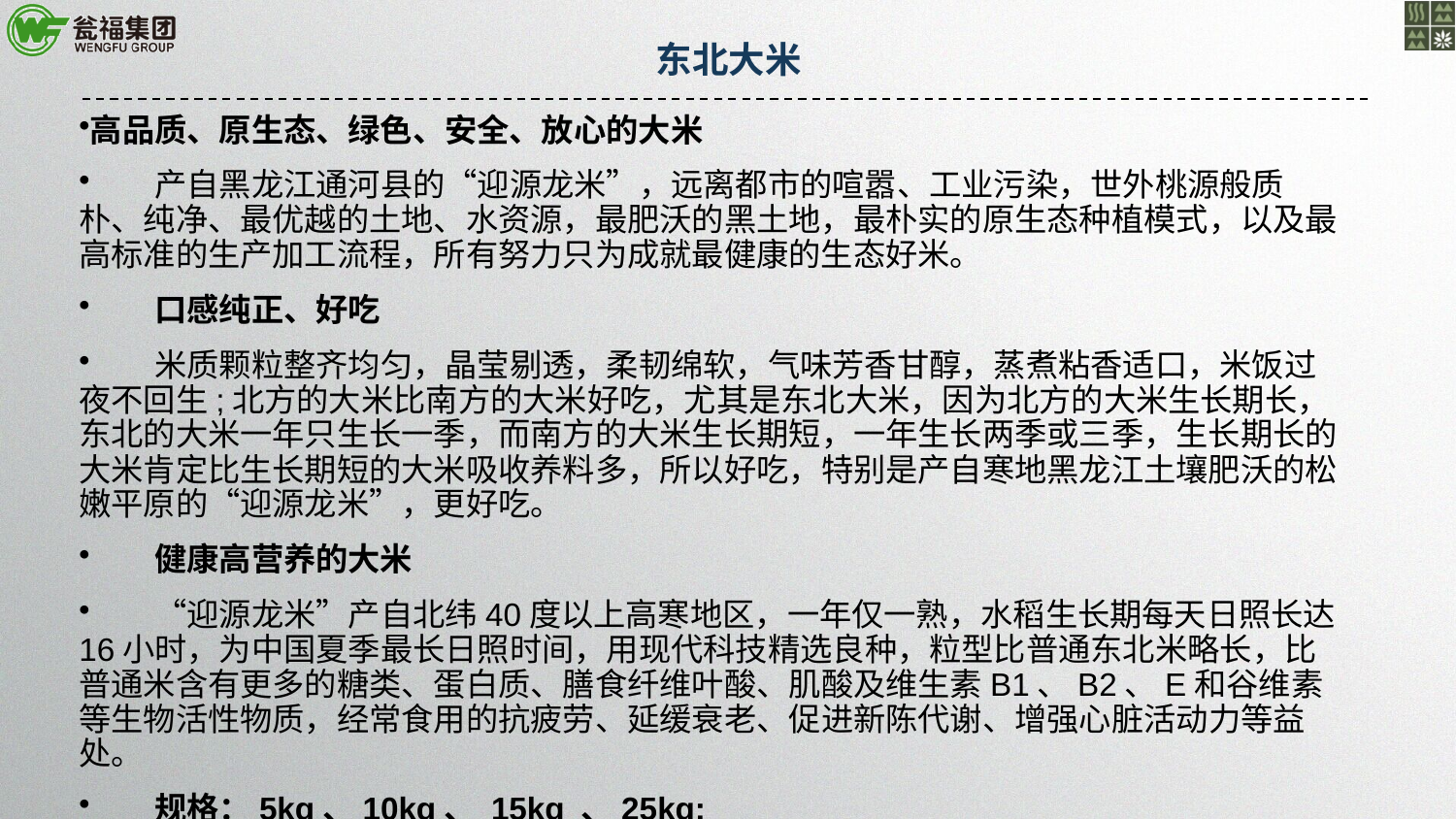

东北大米
高品质、原生态、绿色、安全、放心的大米
　　产自黑龙江通河县的“迎源龙米”，远离都市的喧嚣、工业污染，世外桃源般质朴、纯净、最优越的土地、水资源，最肥沃的黑土地，最朴实的原生态种植模式，以及最高标准的生产加工流程，所有努力只为成就最健康的生态好米。
　　口感纯正、好吃
　　米质颗粒整齐均匀，晶莹剔透，柔韧绵软，气味芳香甘醇，蒸煮粘香适口，米饭过夜不回生;北方的大米比南方的大米好吃，尤其是东北大米，因为北方的大米生长期长，东北的大米一年只生长一季，而南方的大米生长期短，一年生长两季或三季，生长期长的大米肯定比生长期短的大米吸收养料多，所以好吃，特别是产自寒地黑龙江土壤肥沃的松嫩平原的“迎源龙米”，更好吃。
　　健康高营养的大米
　　“迎源龙米”产自北纬40度以上高寒地区，一年仅一熟，水稻生长期每天日照长达16小时，为中国夏季最长日照时间，用现代科技精选良种，粒型比普通东北米略长，比普通米含有更多的糖类、蛋白质、膳食纤维叶酸、肌酸及维生素B1、B2、E和谷维素等生物活性物质，经常食用的抗疲劳、延缓衰老、促进新陈代谢、增强心脏活动力等益处。
　　规格：5kg、10kg、 15kg 、25kg;